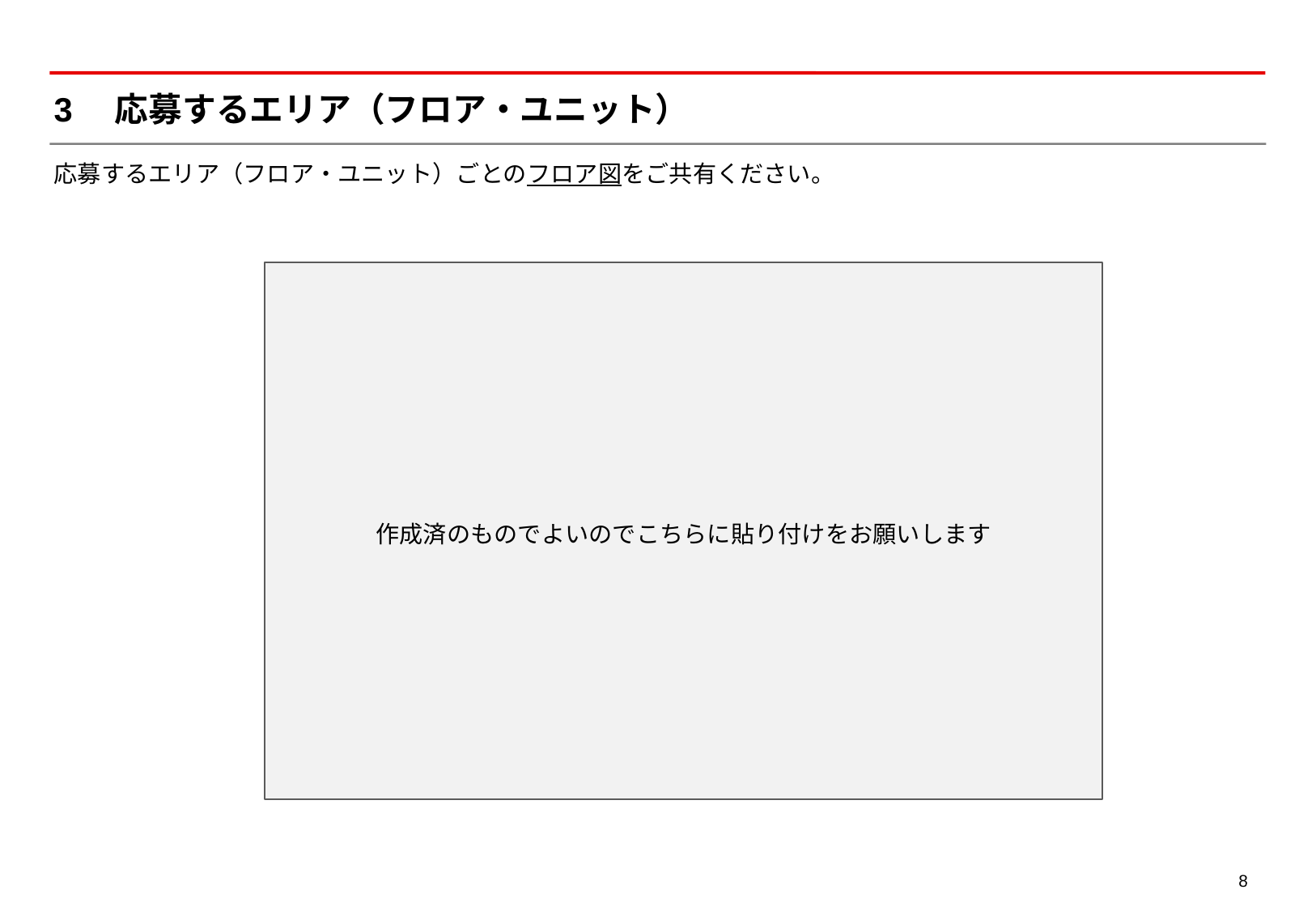

# 3　応募するエリア（フロア・ユニット）
応募するエリア（フロア・ユニット）ごとのフロア図をご共有ください。
作成済のものでよいのでこちらに貼り付けをお願いします